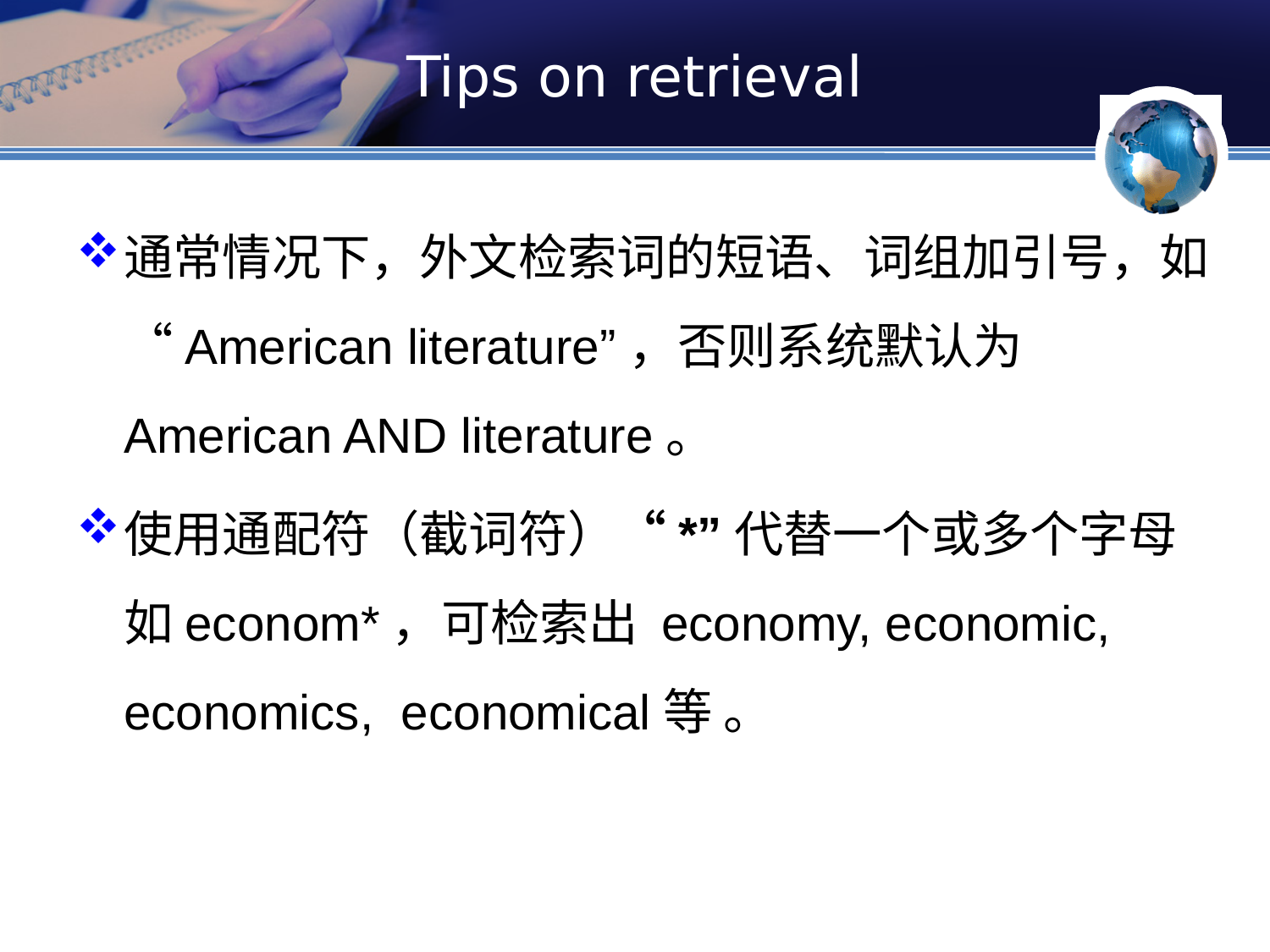

# Tips on retrieval
通常情况下，外文检索词的短语、词组加引号，如“American literature”，否则系统默认为American AND literature。
使用通配符（截词符）“*”代替一个或多个字母如econom*，可检索出 economy, economic, economics,  economical等 。